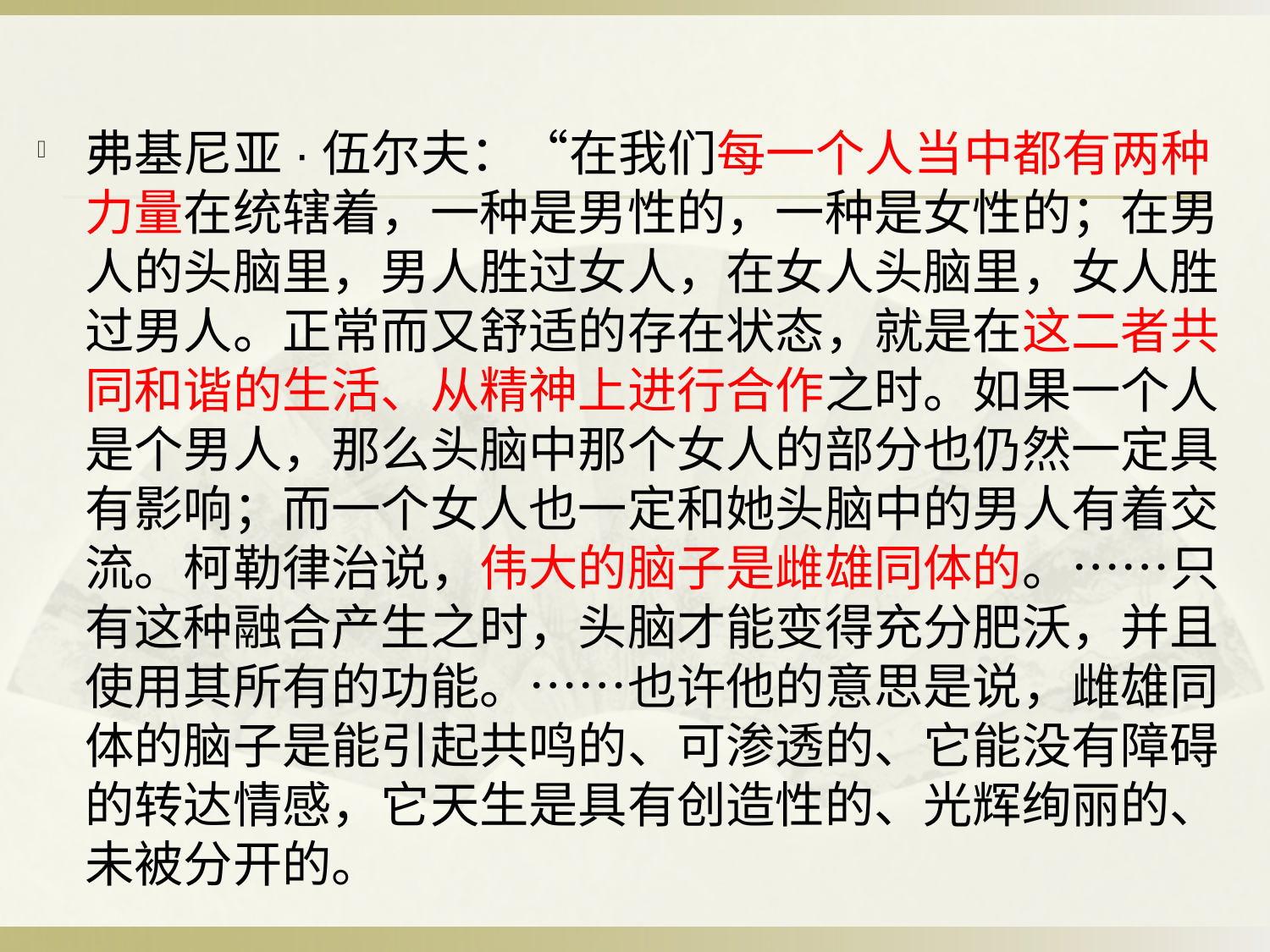

弗基尼亚·伍尔夫：“在我们每一个人当中都有两种力量在统辖着，一种是男性的，一种是女性的；在男人的头脑里，男人胜过女人，在女人头脑里，女人胜过男人。正常而又舒适的存在状态，就是在这二者共同和谐的生活、从精神上进行合作之时。如果一个人是个男人，那么头脑中那个女人的部分也仍然一定具有影响；而一个女人也一定和她头脑中的男人有着交流。柯勒律治说，伟大的脑子是雌雄同体的。……只有这种融合产生之时，头脑才能变得充分肥沃，并且使用其所有的功能。……也许他的意思是说，雌雄同体的脑子是能引起共鸣的、可渗透的、它能没有障碍的转达情感，它天生是具有创造性的、光辉绚丽的、未被分开的。